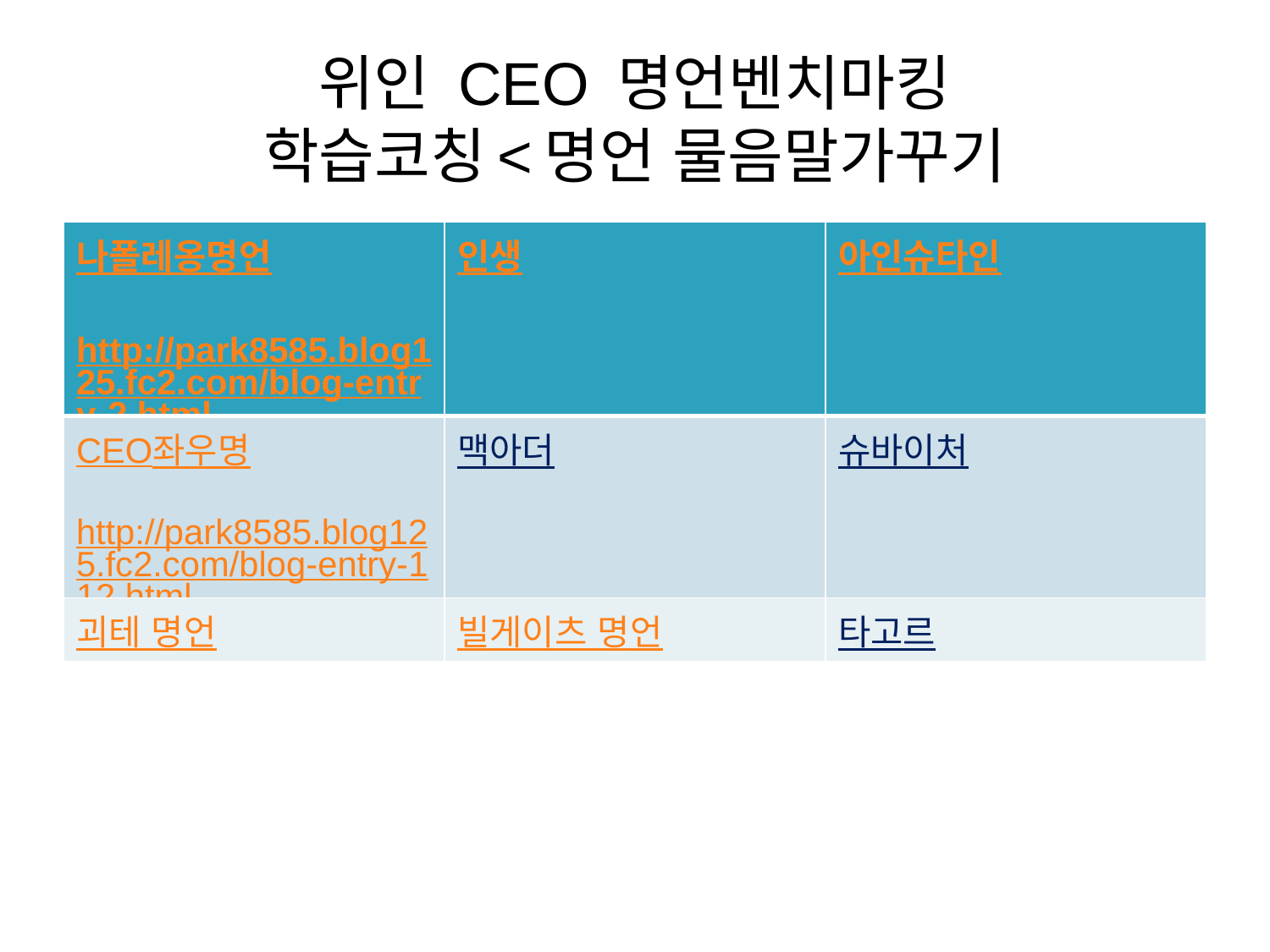

# 위인 CEO 명언벤치마킹 학습코칭<명언 물음말가꾸기
| 나폴레옹명언 http://park8585.blog125.fc2.com/blog-entry-2.html | 인생 | 아인슈타인 |
| --- | --- | --- |
| CEO좌우명 http://park8585.blog125.fc2.com/blog-entry-112.html | 맥아더 | 슈바이처 |
| 괴테 명언 | 빌게이츠 명언 | 타고르 |